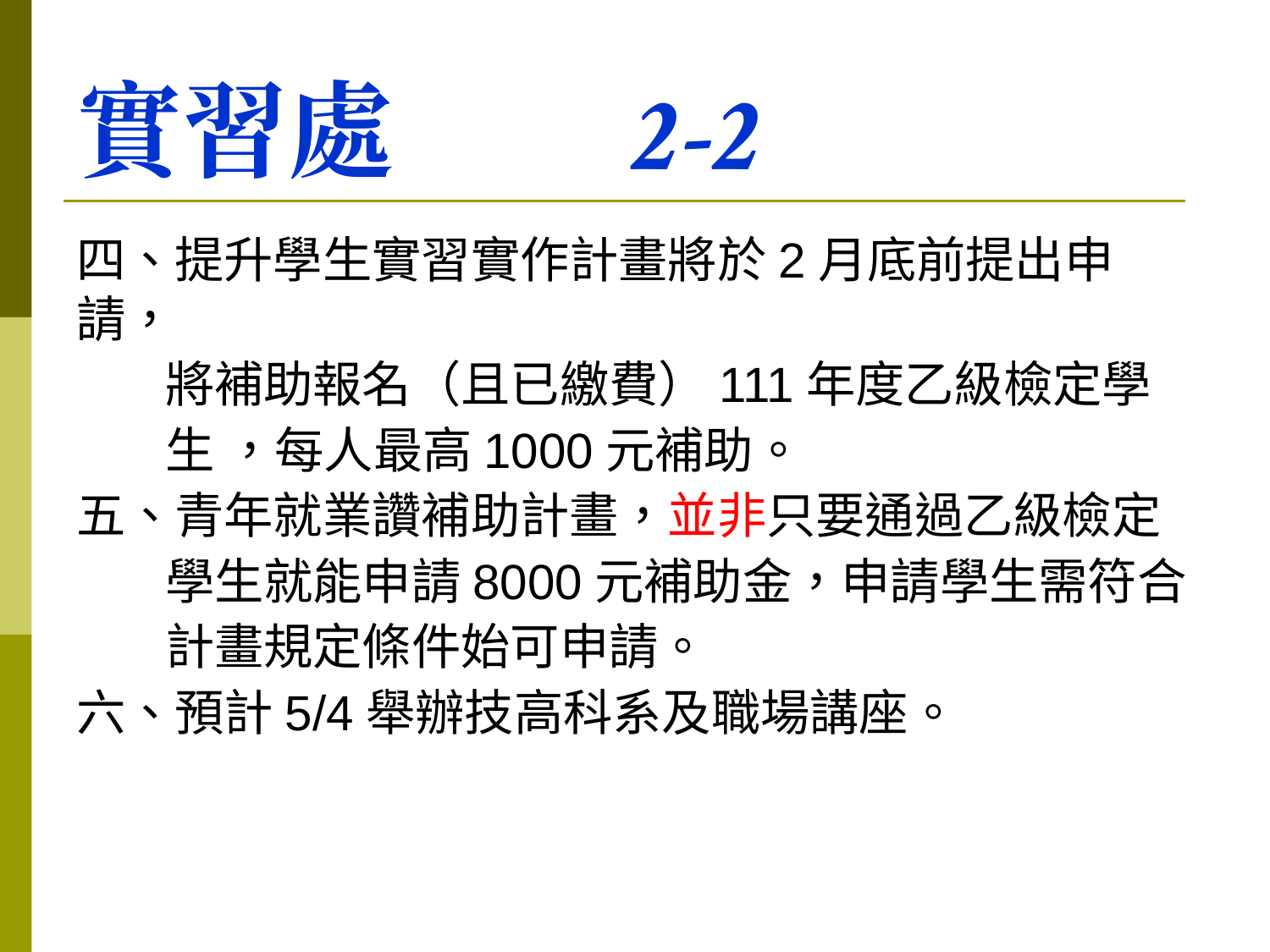

# 實習處           2-2
四、提升學生實習實作計畫將於2月底前提出申請，
       將補助報名（且已繳費）111年度乙級檢定學
       生 ，每人最高1000元補助。
五、青年就業讚補助計畫，並非只要通過乙級檢定
       學生就能申請8000元補助金，申請學生需符合
       計畫規定條件始可申請。
六、預計5/4舉辦技高科系及職場講座。